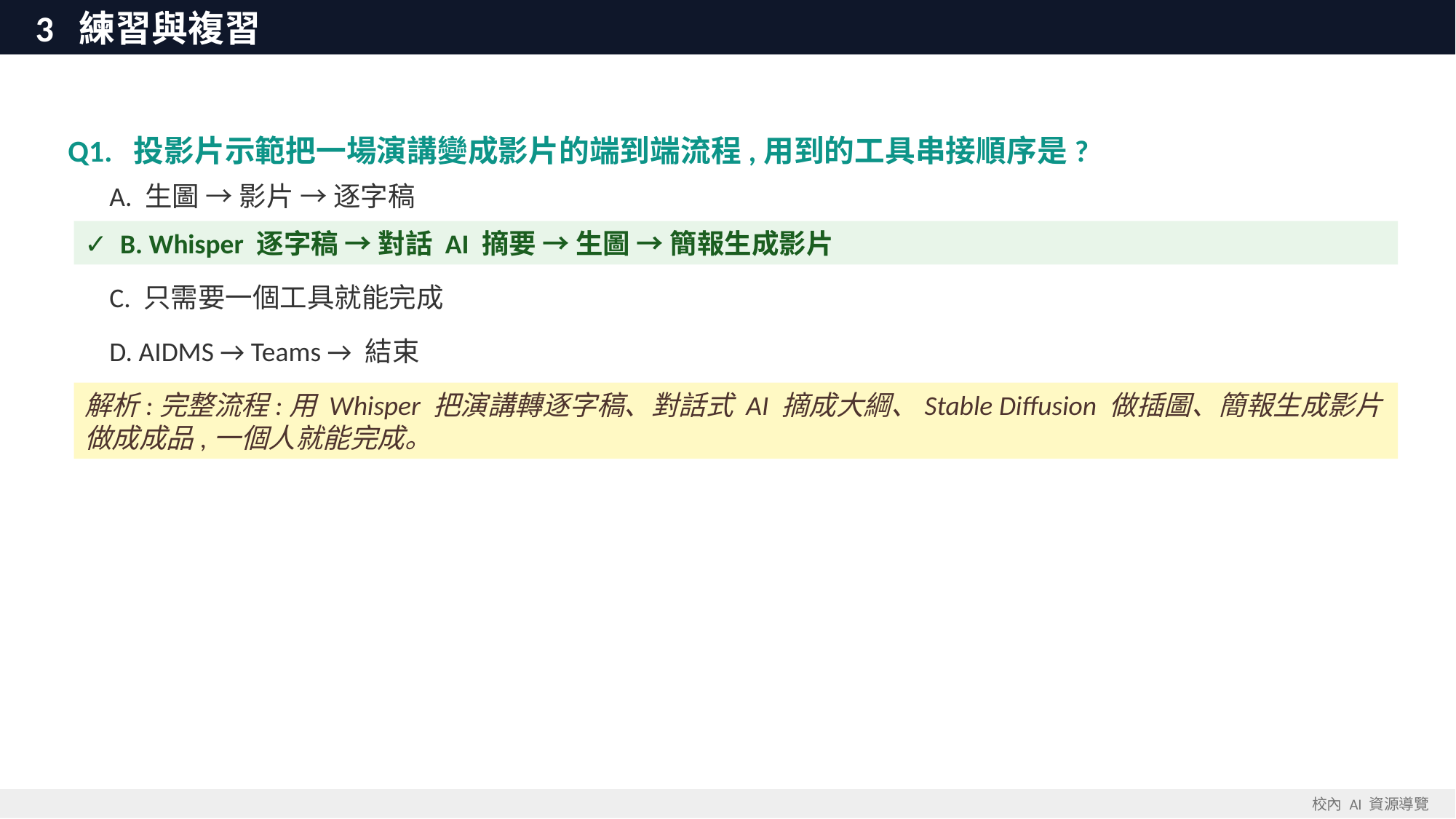

3  練習與複習
Q1.  投影片示範把一場演講變成影片的端到端流程,用到的工具串接順序是?
    A. 生圖 → 影片 → 逐字稿
✓  B. Whisper 逐字稿 → 對話 AI 摘要 → 生圖 → 簡報生成影片
    C. 只需要一個工具就能完成
    D. AIDMS → Teams → 結束
解析:完整流程:用 Whisper 把演講轉逐字稿、對話式 AI 摘成大綱、Stable Diffusion 做插圖、簡報生成影片做成成品,一個人就能完成。
校內 AI 資源導覽